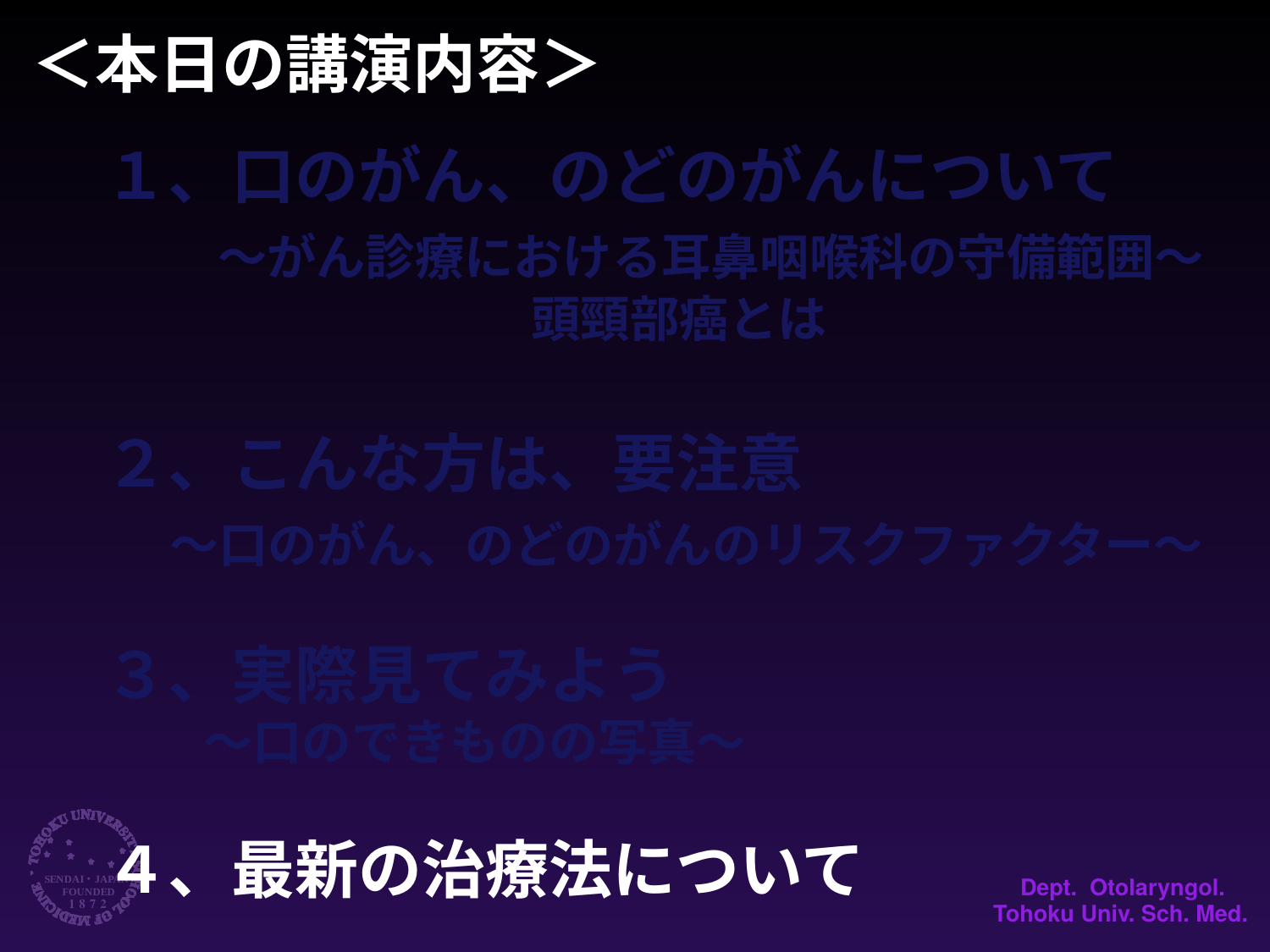

＜本日の講演内容＞
１、口のがん、のどのがんについて
　　～がん診療における耳鼻咽喉科の守備範囲～
　頭頸部癌とは

２、こんな方は、要注意
　～口のがん、のどのがんのリスクファクター～

３、実際見てみよう
　　～口のできものの写真～

４、最新の治療法について